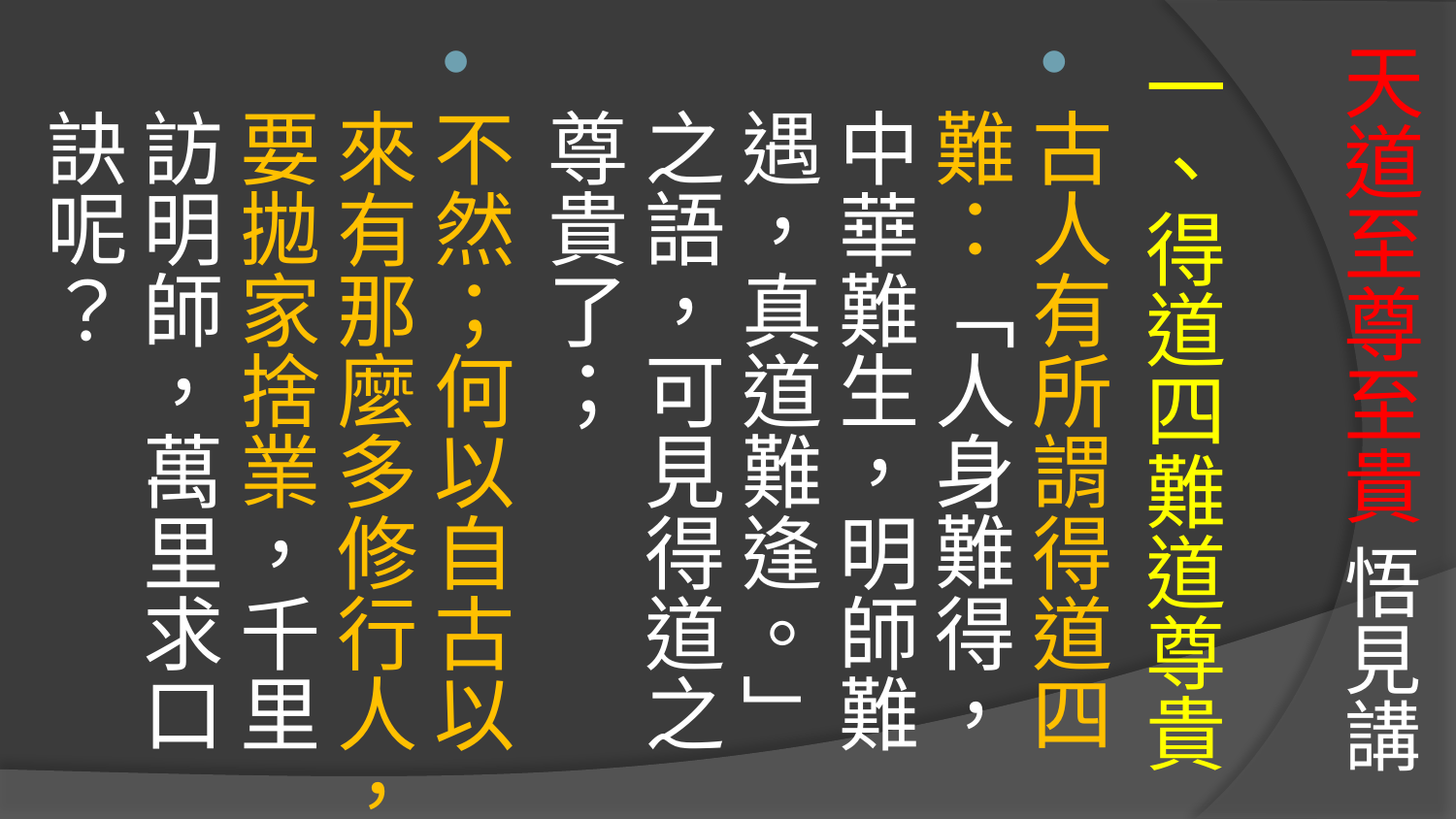

# 天道至尊至貴 悟見講
一、得道四難道尊貴
古人有所謂得道四難：「人身難得，中華難生，明師難遇，真道難逢。」之語，可見得道之尊貴了；
不然；何以自古以來有那麼多修行人，要拋家捨業，千里訪明師，萬里求口訣呢？